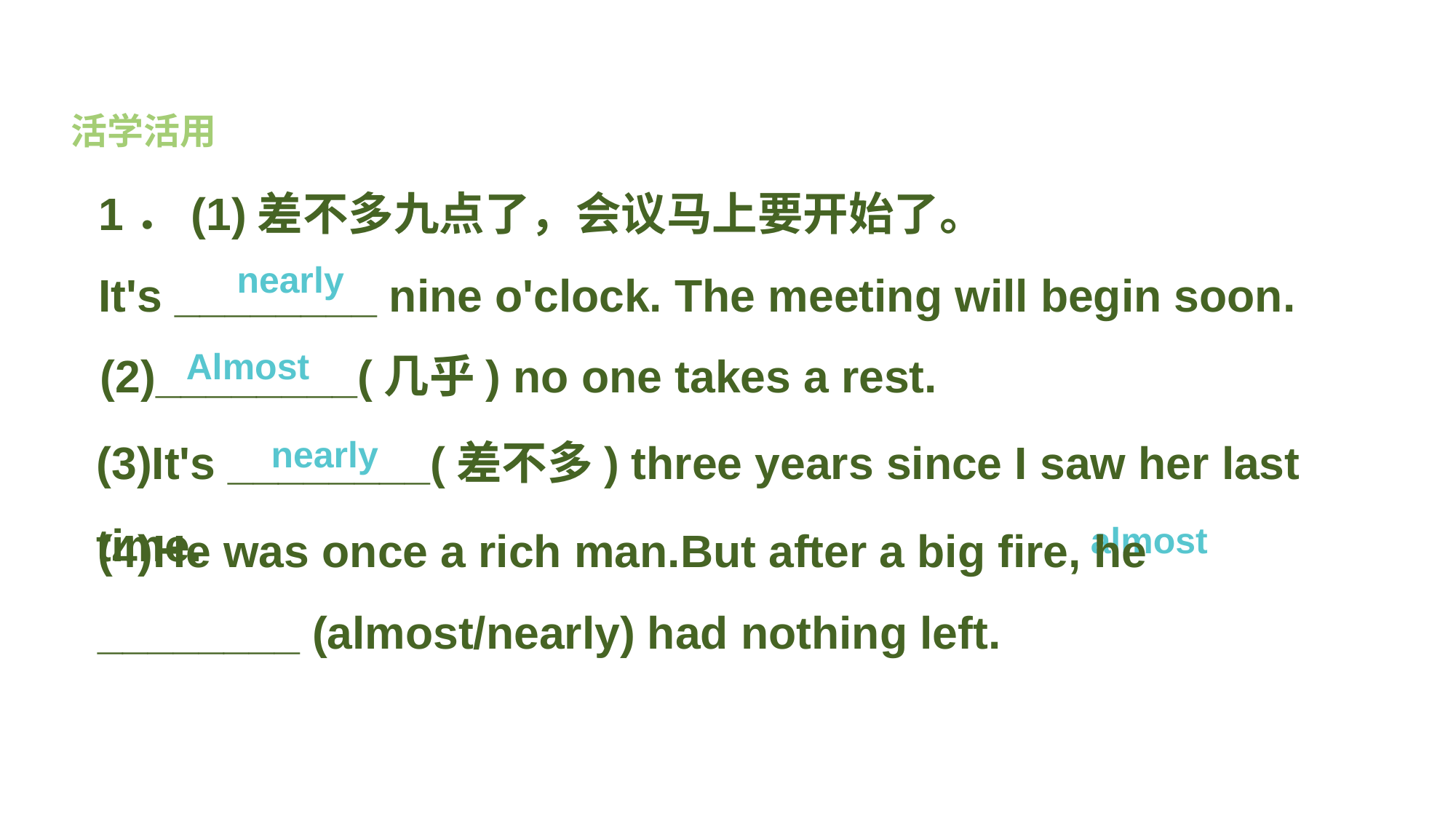

活学活用
1．(1)差不多九点了，会议马上要开始了。
It's ________ nine o'clock. The meeting will begin soon.
nearly
(2)________(几乎) no one takes a rest.
Almost
(3)It's ________(差不多) three years since I saw her last time.
nearly
(4)He was once a rich man.But after a big fire, he ________ (almost/nearly) had nothing left.

almost